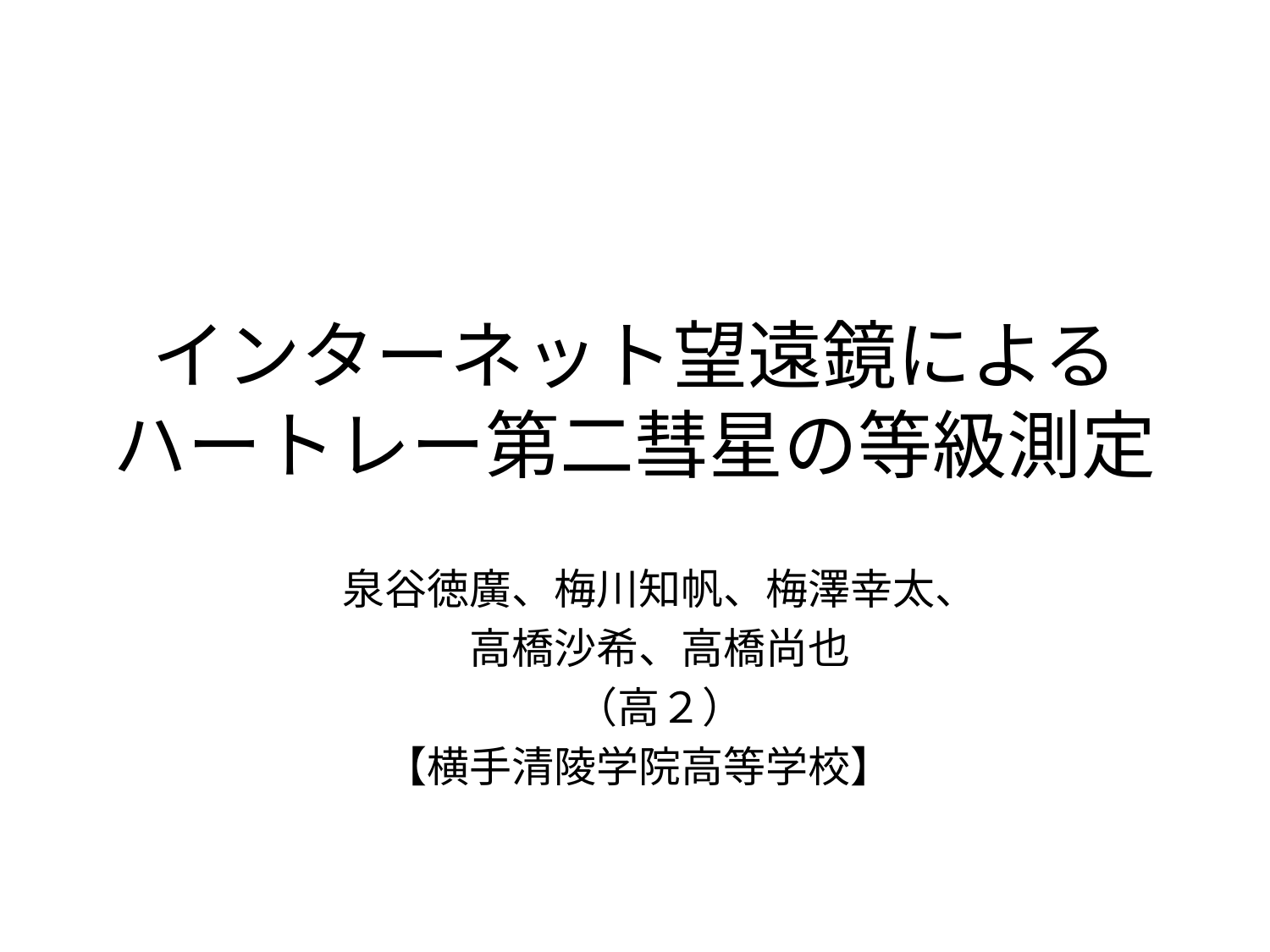

# インターネット望遠鏡による ハートレー第二彗星の等級測定
泉谷徳廣、梅川知帆、梅澤幸太、
高橋沙希、高橋尚也
（高２）
【横手清陵学院高等学校】